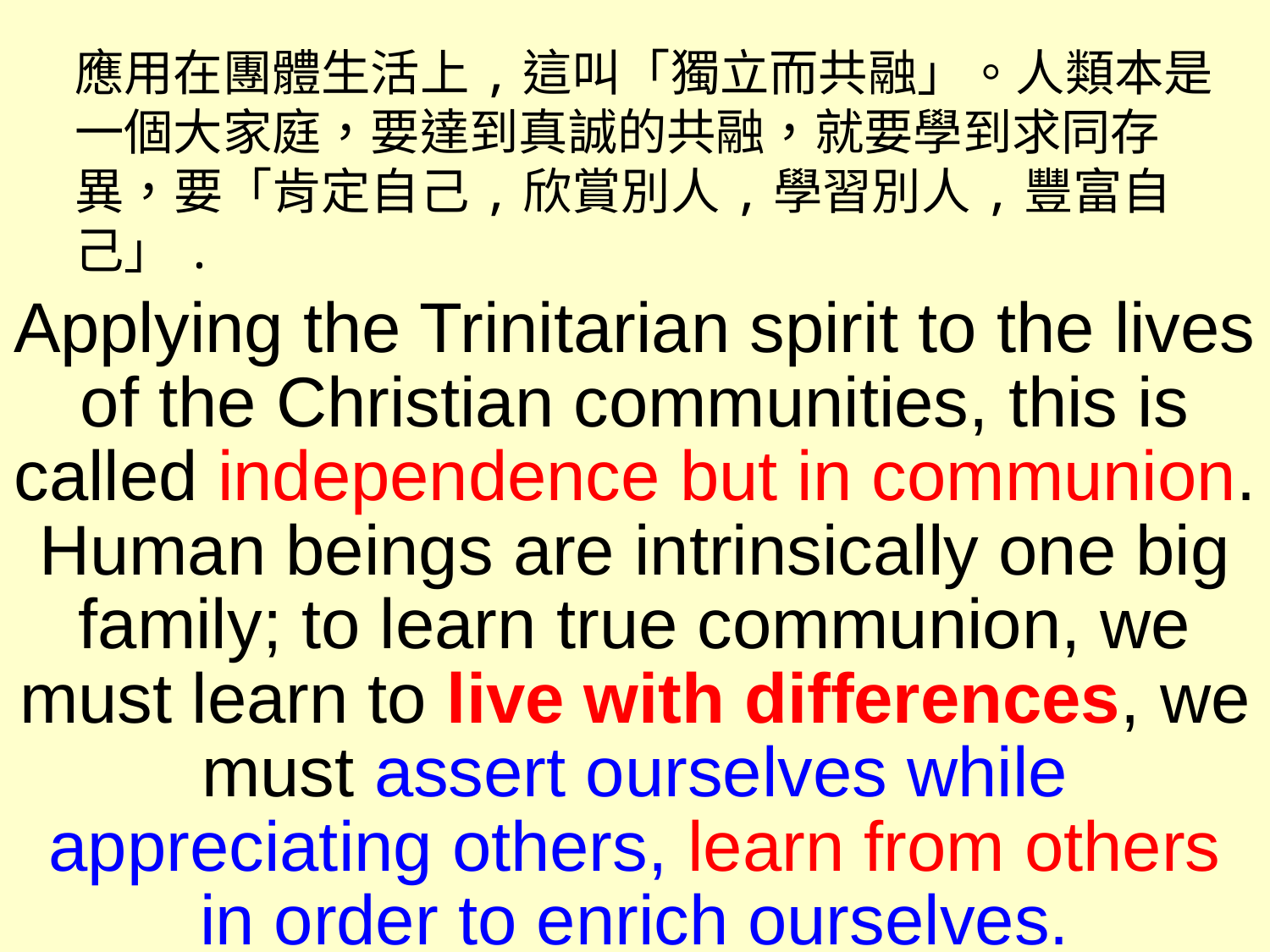

應用在團體生活上,這叫「獨立而共融」。人類本是一個大家庭，要達到真誠的共融，就要學到求同存異，要「肯定自己,欣賞別人,學習別人,豐富自己」.
Applying the Trinitarian spirit to the lives of the Christian communities, this is called independence but in communion. Human beings are intrinsically one big family; to learn true communion, we must learn to live with differences, we must assert ourselves while appreciating others, learn from others in order to enrich ourselves.